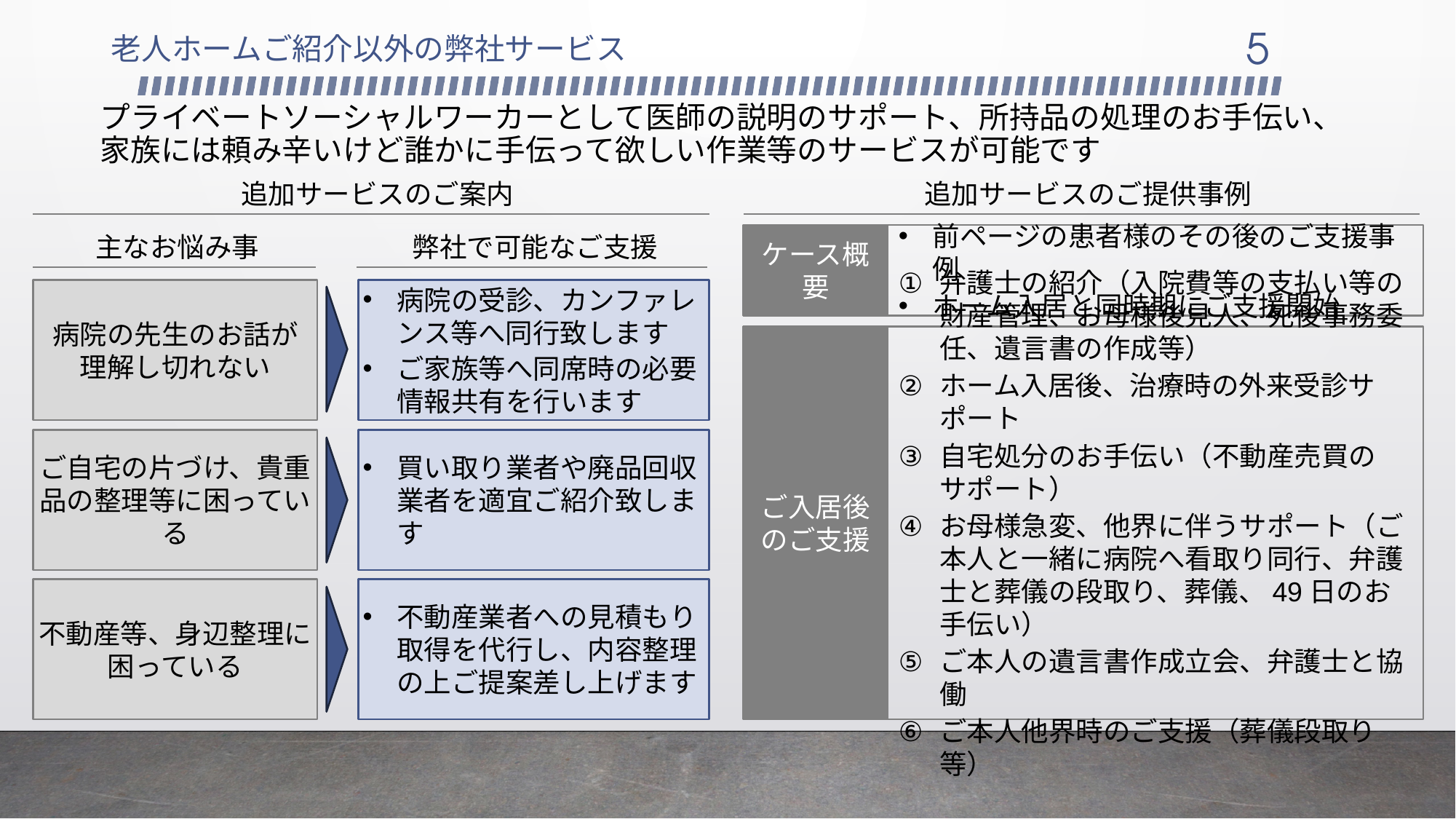

5
老人ホームご紹介以外の弊社サービス
プライベートソーシャルワーカーとして医師の説明のサポート、所持品の処理のお手伝い、家族には頼み辛いけど誰かに手伝って欲しい作業等のサービスが可能です
追加サービスのご案内
追加サービスのご提供事例
主なお悩み事
弊社で可能なご支援
ケース概要
前ページの患者様のその後のご支援事例
ホーム入居と同時期にご支援開始
病院の先生のお話が
理解し切れない
病院の受診、カンファレンス等へ同行致します
ご家族等へ同席時の必要情報共有を行います
ご入居後のご支援
弁護士の紹介（入院費等の支払い等の
財産管理、お母様後見人、死後事務委任、遺言書の作成等）
ホーム入居後、治療時の外来受診サポート
自宅処分のお手伝い（不動産売買の
サポート）
お母様急変、他界に伴うサポート（ご本人と一緒に病院へ看取り同行、弁護士と葬儀の段取り、葬儀、49日のお手伝い）
ご本人の遺言書作成立会、弁護士と協働
ご本人他界時のご支援（葬儀段取り等）

ご自宅の片づけ、貴重品の整理等に困っている
買い取り業者や廃品回収業者を適宜ご紹介致します

不動産等、身辺整理に
困っている
不動産業者への見積もり
取得を代行し、内容整理の上ご提案差し上げます